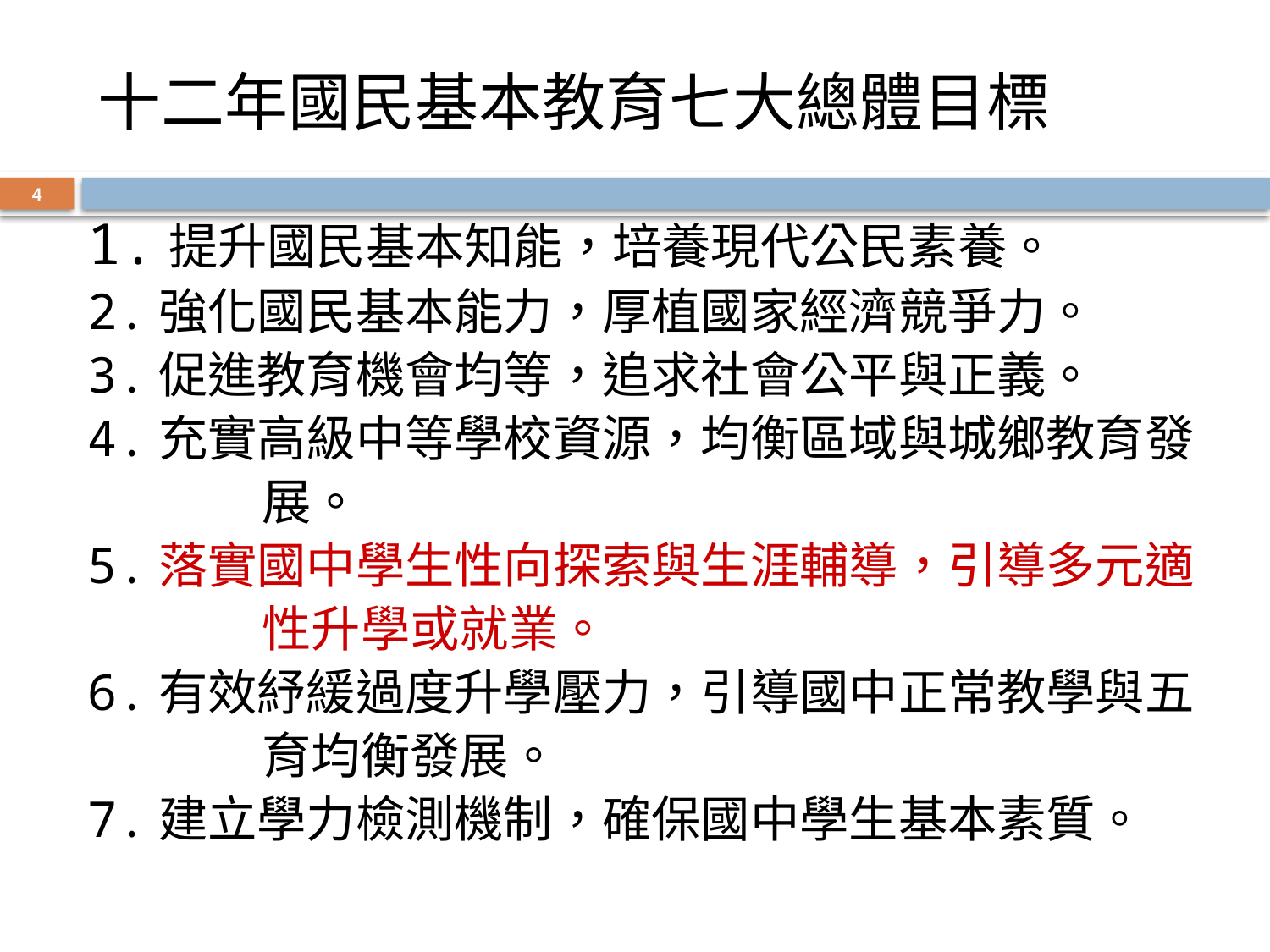

# 十二年國民基本教育七大總體目標
4
1.提升國民基本知能，培養現代公民素養。
2.強化國民基本能力，厚植國家經濟競爭力。
3.促進教育機會均等，追求社會公平與正義。
4.充實高級中等學校資源，均衡區域與城鄉教育發展。
5.落實國中學生性向探索與生涯輔導，引導多元適性升學或就業。
6.有效紓緩過度升學壓力，引導國中正常教學與五育均衡發展。
7.建立學力檢測機制，確保國中學生基本素質。